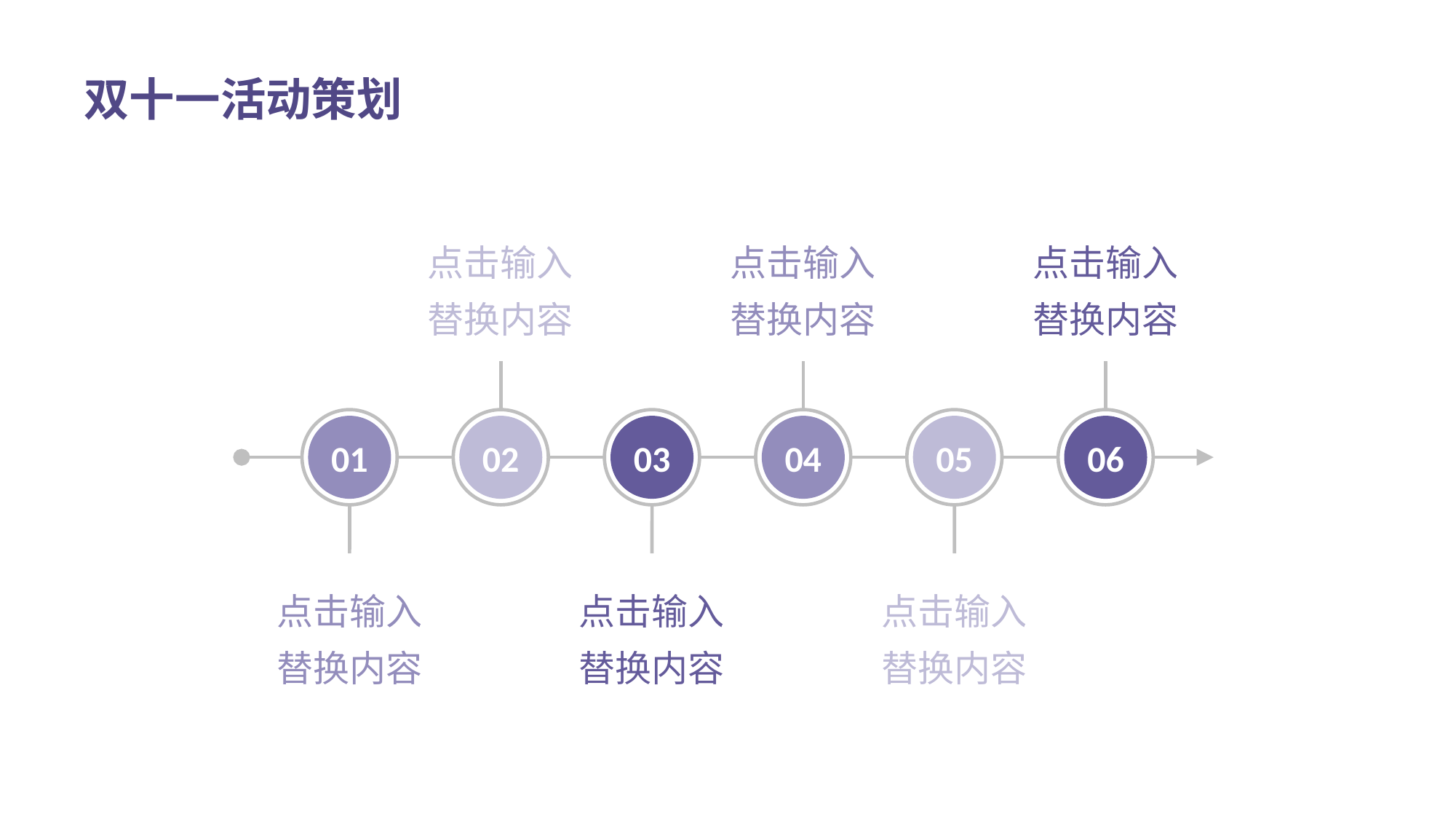

双十一活动策划
点击输入替换内容
点击输入替换内容
点击输入替换内容

01
02
03
04
05
06
点击输入替换内容
点击输入替换内容
点击输入替换内容